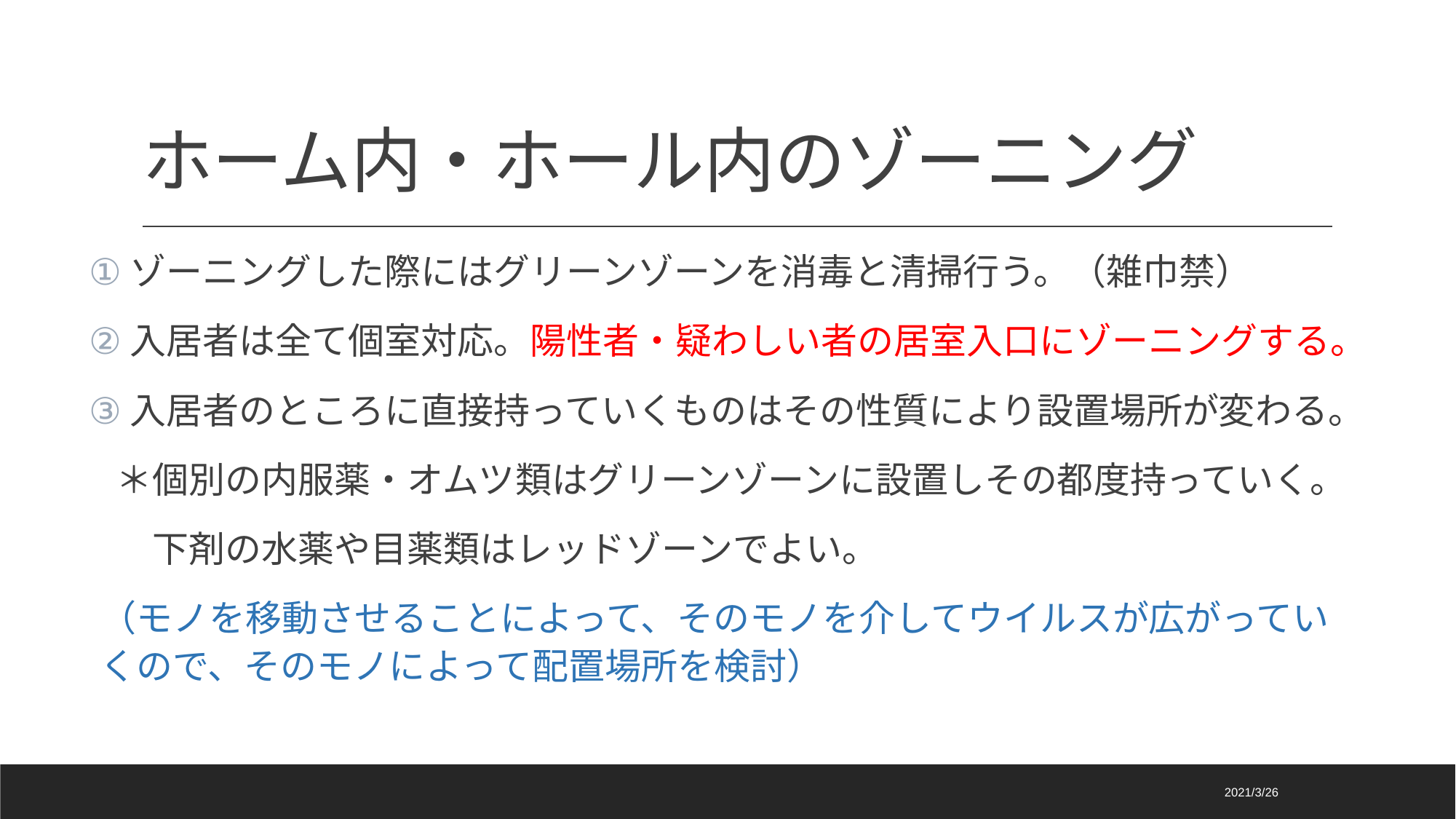

# ホーム内・ホール内のゾーニング
ゾーニングした際にはグリーンゾーンを消毒と清掃行う。（雑巾禁）
入居者は全て個室対応。陽性者・疑わしい者の居室入口にゾーニングする。
入居者のところに直接持っていくものはその性質により設置場所が変わる。
＊個別の内服薬・オムツ類はグリーンゾーンに設置しその都度持っていく。
　下剤の水薬や目薬類はレッドゾーンでよい。
（モノを移動させることによって、そのモノを介してウイルスが広がっていくので、そのモノによって配置場所を検討）
2021/3/26